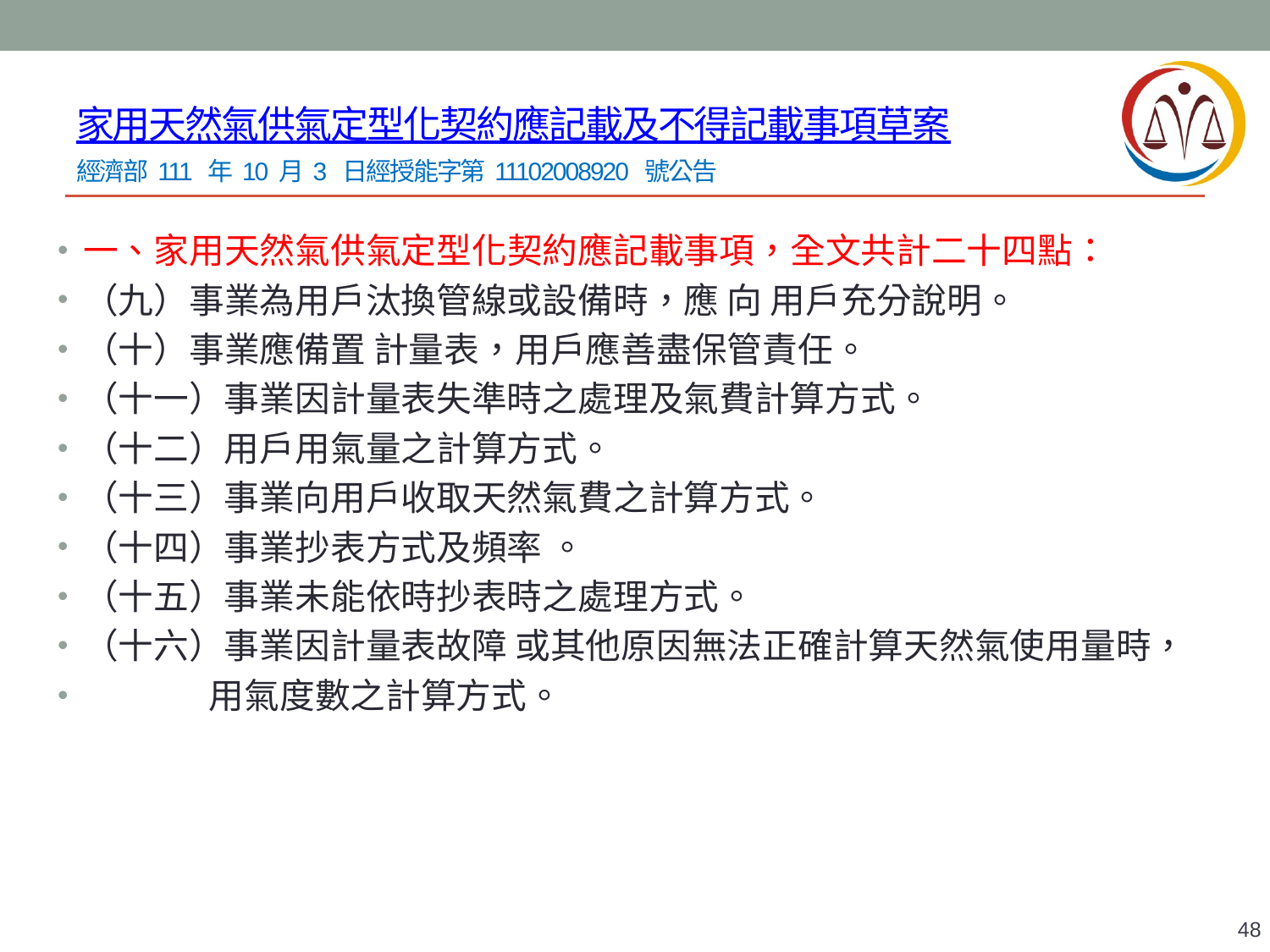

# 家用天然氣供氣定型化契約應記載及不得記載事項草案 經濟部 111  年 10 月 3  日經授能字第 11102008920  號公告
一、家用天然氣供氣定型化契約應記載事項，全文共計二十四點：
（九）事業為用戶汰換管線或設備時，應 向 用戶充分說明。
（十）事業應備置 計量表，用戶應善盡保管責任。
（十一）事業因計量表失準時之處理及氣費計算方式。
（十二）用戶用氣量之計算方式。
（十三）事業向用戶收取天然氣費之計算方式。
（十四）事業抄表方式及頻率 。
（十五）事業未能依時抄表時之處理方式。
（十六）事業因計量表故障 或其他原因無法正確計算天然氣使用量時，
               用氣度數之計算方式。
48